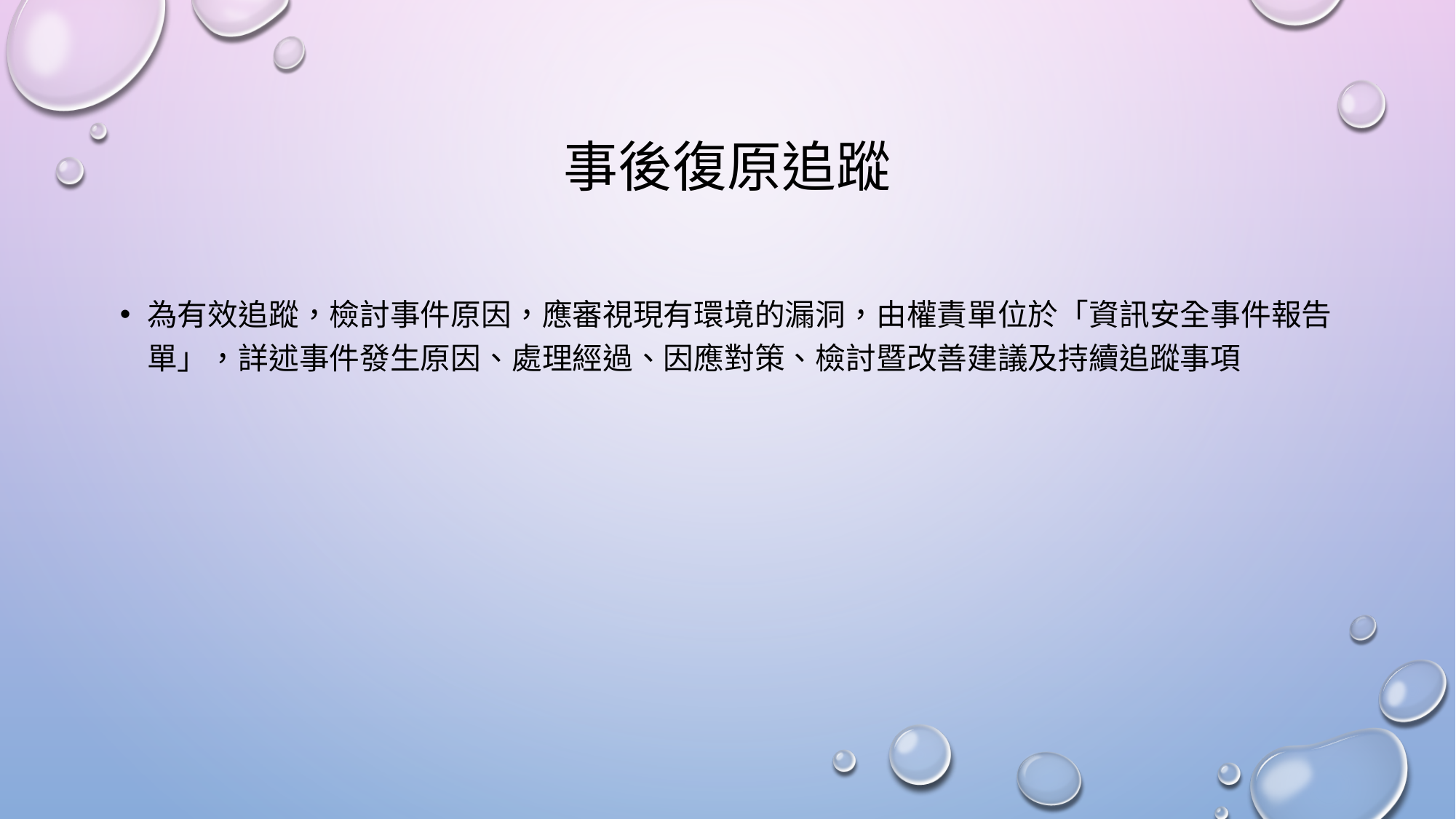

# 事後復原追蹤
為有效追蹤，檢討事件原因，應審視現有環境的漏洞，由權責單位於「資訊安全事件報告單」，詳述事件發生原因、處理經過、因應對策、檢討暨改善建議及持續追蹤事項